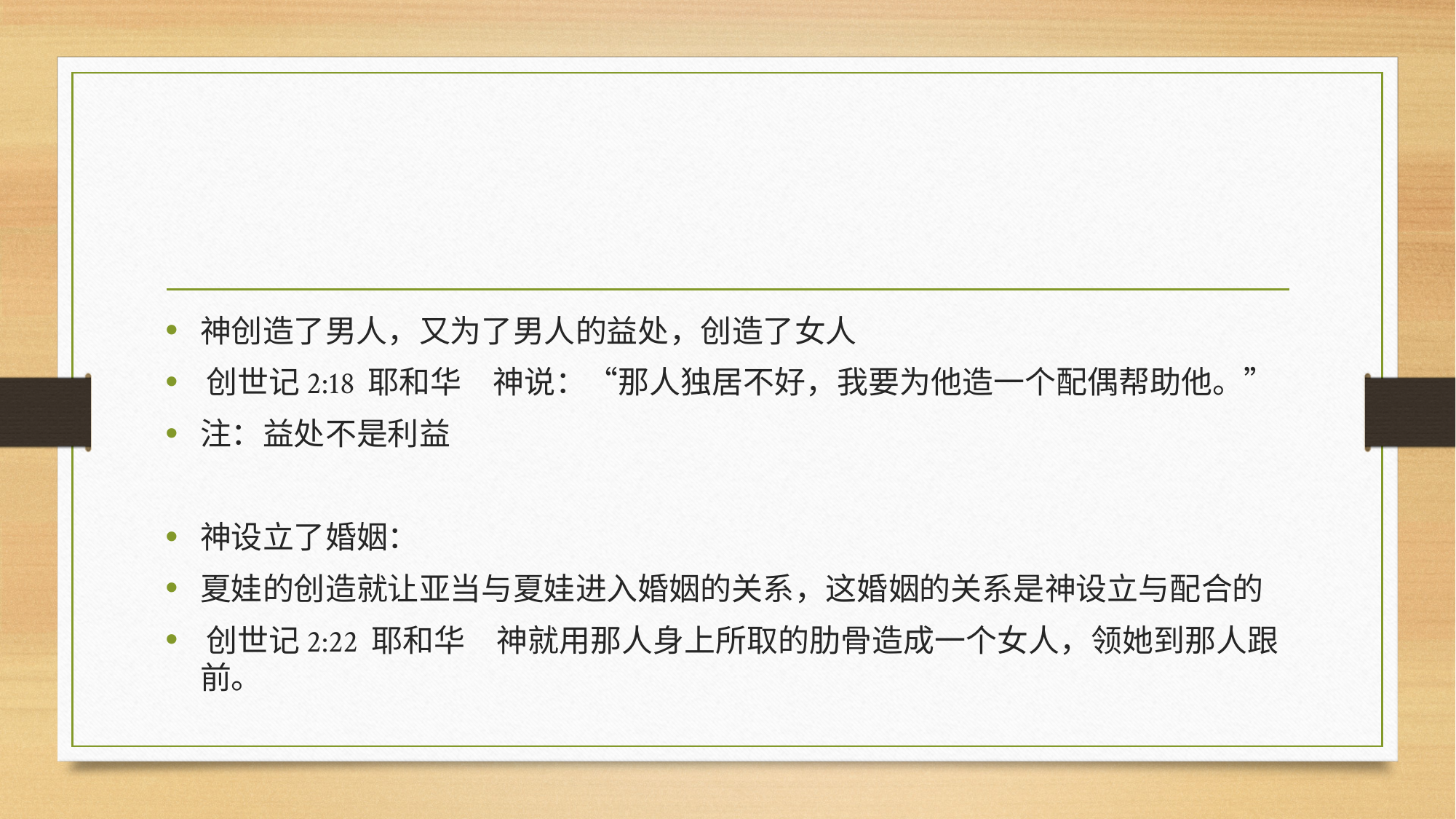

#
神创造了男人，又为了男人的益处，创造了女人
‪创世记‬2:18 耶和华　神说：“那人独居不好，我要为他造一个配偶帮助他。”
注：益处不是利益

神设立了婚姻：
夏娃的创造就让亚当与夏娃进入婚姻的关系，这婚姻的关系是神设立与配合的
‪创世记‬2:22 耶和华　神就用那人身上所取的肋骨造成一个女人，领她到那人跟前。